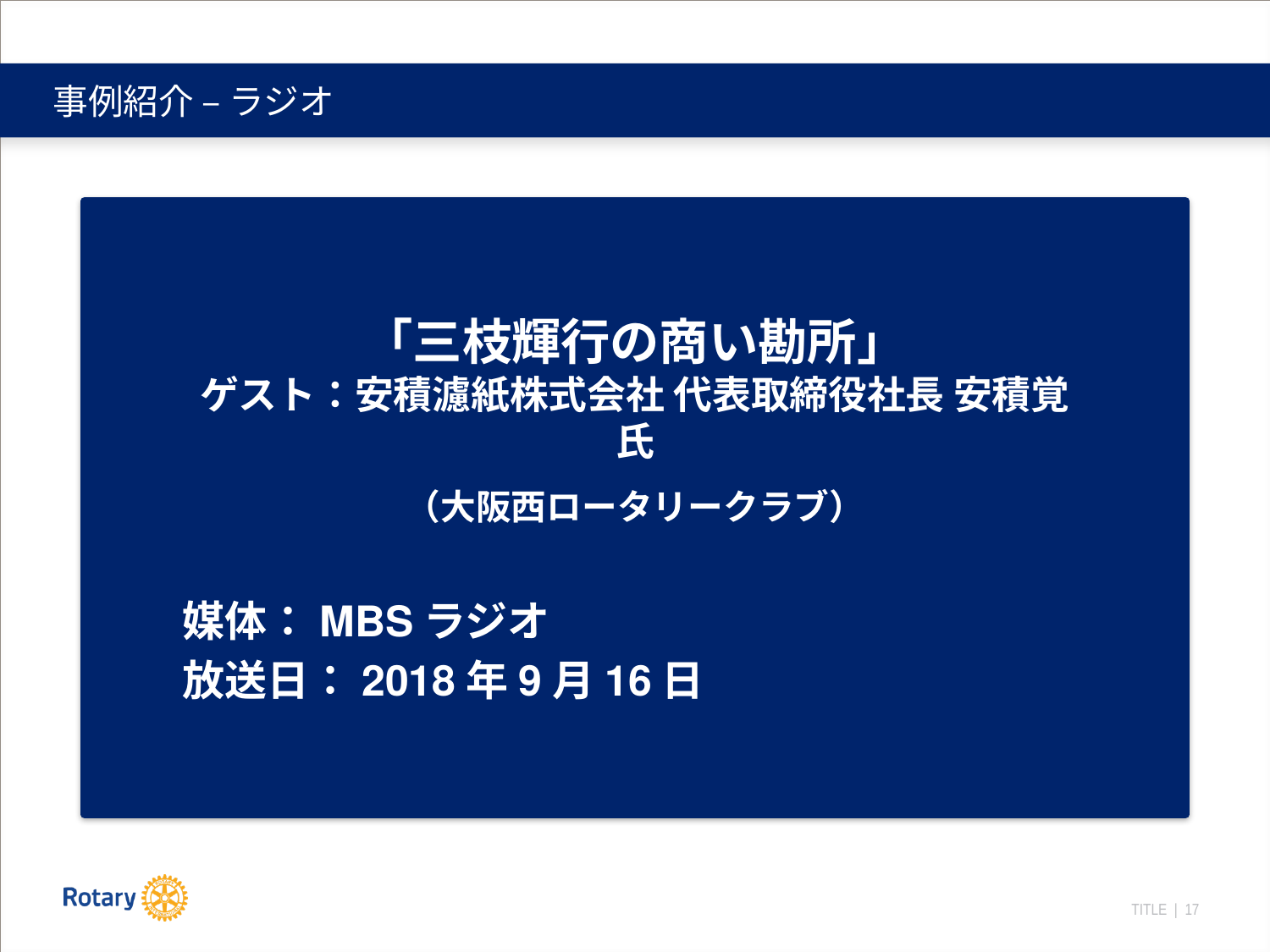

# 事例紹介 – ラジオ

「三枝輝行の商い勘所」
ゲスト：安積濾紙株式会社 代表取締役社長 安積覚氏
（大阪西ロータリークラブ）

媒体：MBSラジオ
放送日：2018年9月16日